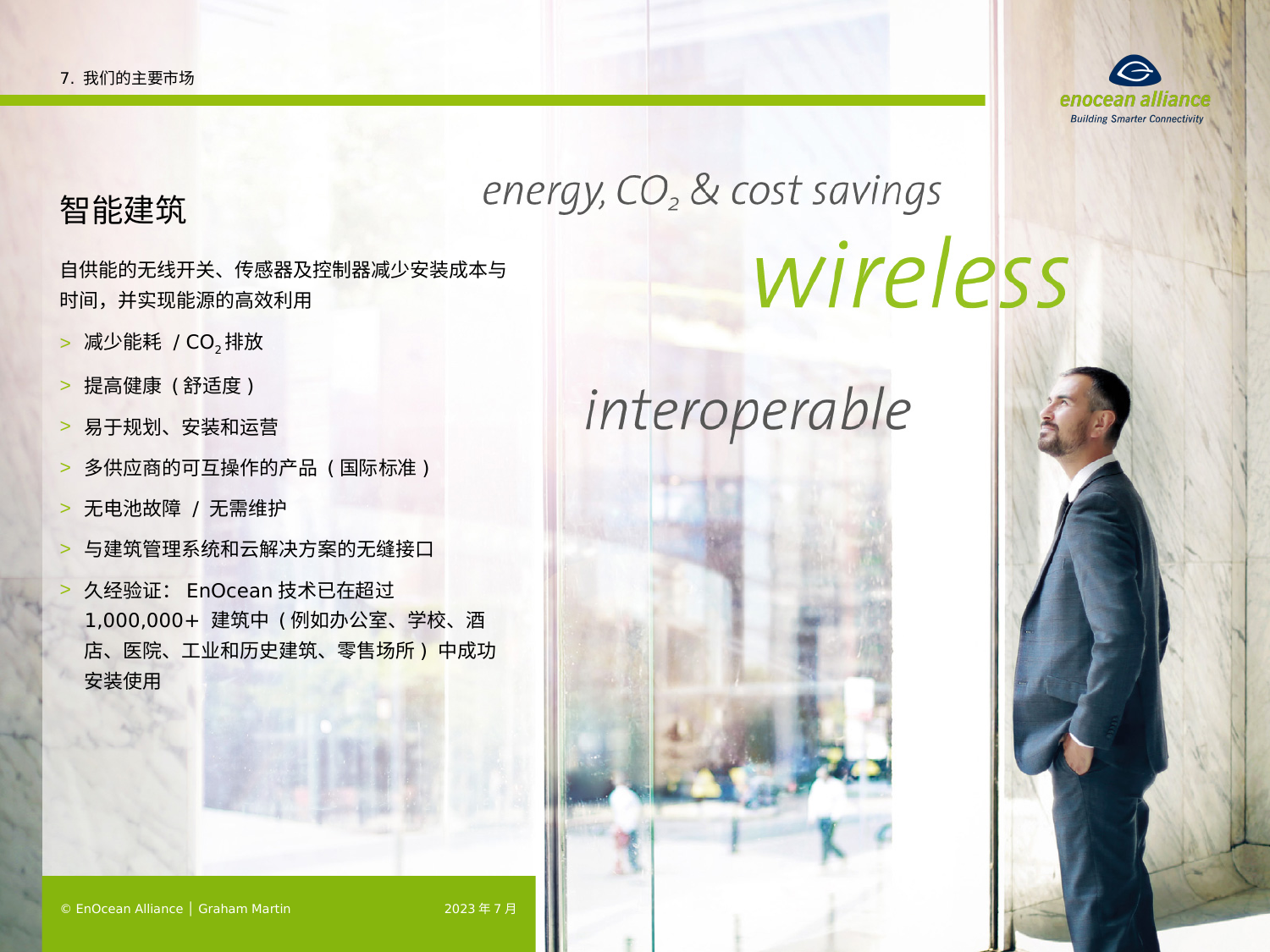

7. 我们的主要市场
# 智能建筑
自供能的无线开关、传感器及控制器减少安装成本与时间，并实现能源的高效利用
减少能耗 / CO2排放
提高健康 (舒适度)
易于规划、安装和运营
多供应商的可互操作的产品 (国际标准)
无电池故障 / 无需维护
与建筑管理系统和云解决方案的无缝接口
久经验证：EnOcean技术已在超过1,000,000+ 建筑中 (例如办公室、学校、酒店、医院、工业和历史建筑、零售场所) 中成功安装使用
© EnOcean Alliance │ Graham Martin
2023年7月
11